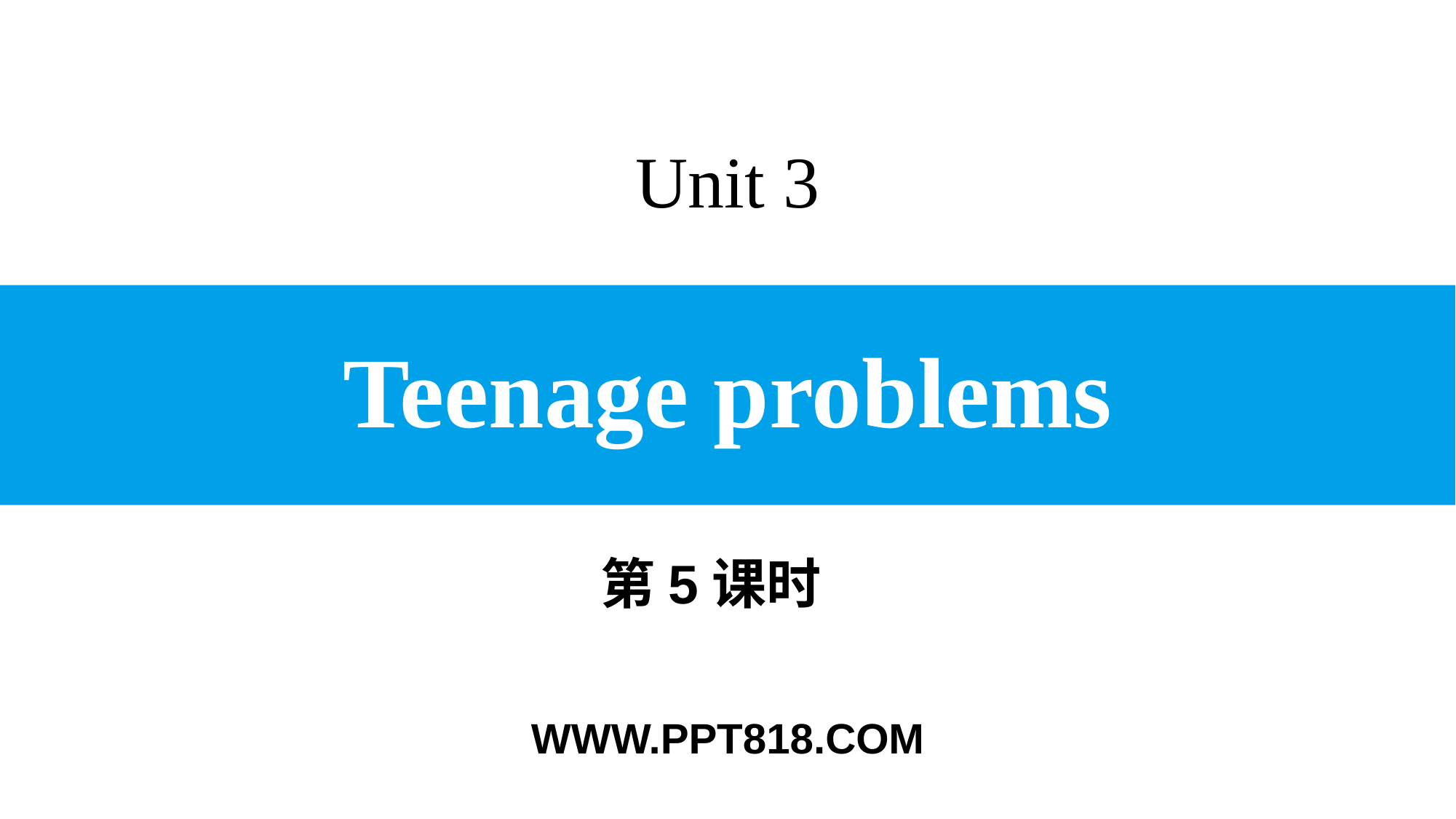

Unit 3
# Teenage problems
第5课时
WWW.PPT818.COM